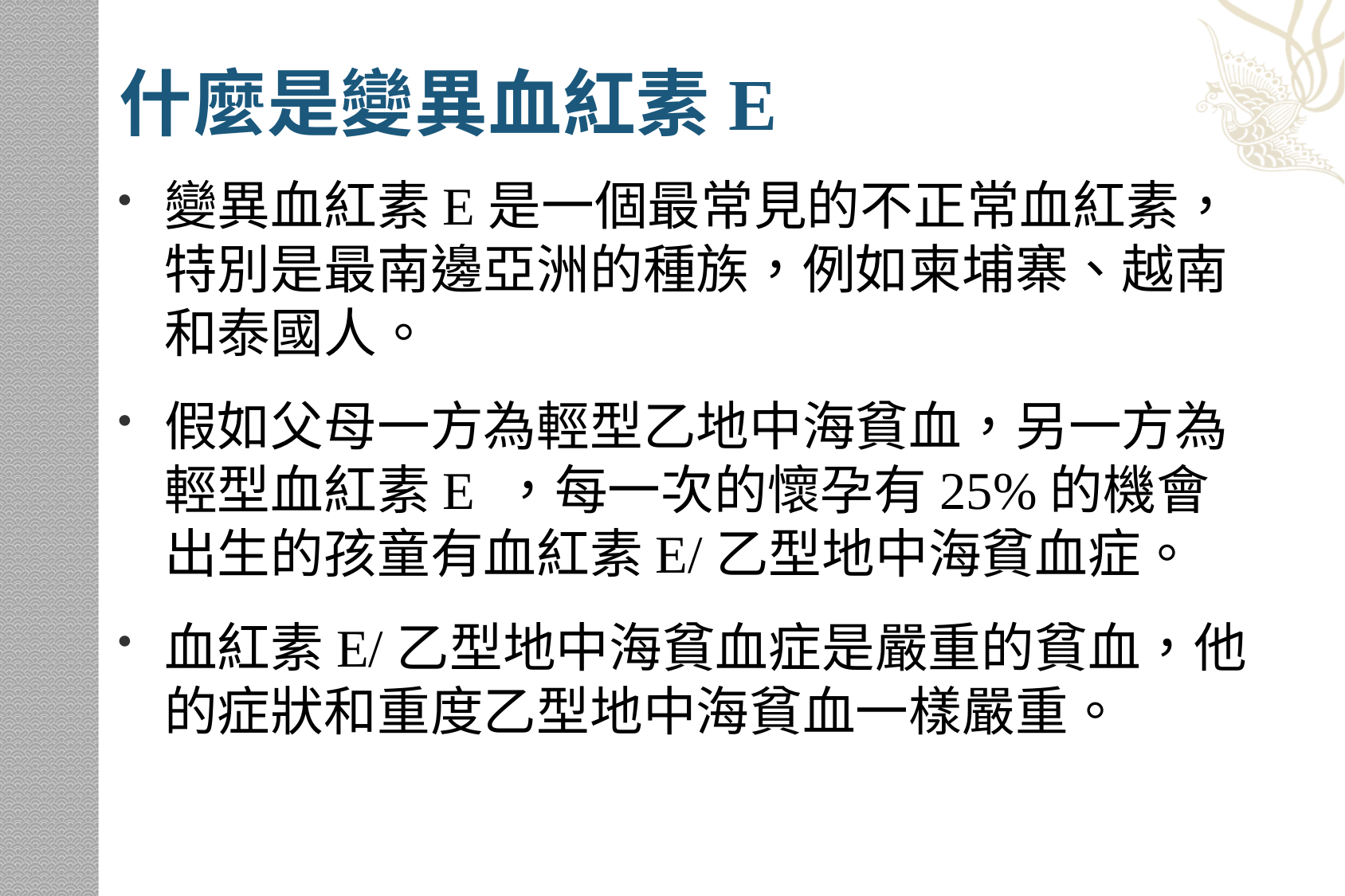

# 什麼是變異血紅素E
變異血紅素E是一個最常見的不正常血紅素，特別是最南邊亞洲的種族，例如柬埔寨、越南和泰國人。
假如父母一方為輕型乙地中海貧血，另一方為輕型血紅素E ，每一次的懷孕有25%的機會出生的孩童有血紅素E/乙型地中海貧血症。
血紅素E/乙型地中海貧血症是嚴重的貧血，他的症狀和重度乙型地中海貧血一樣嚴重。